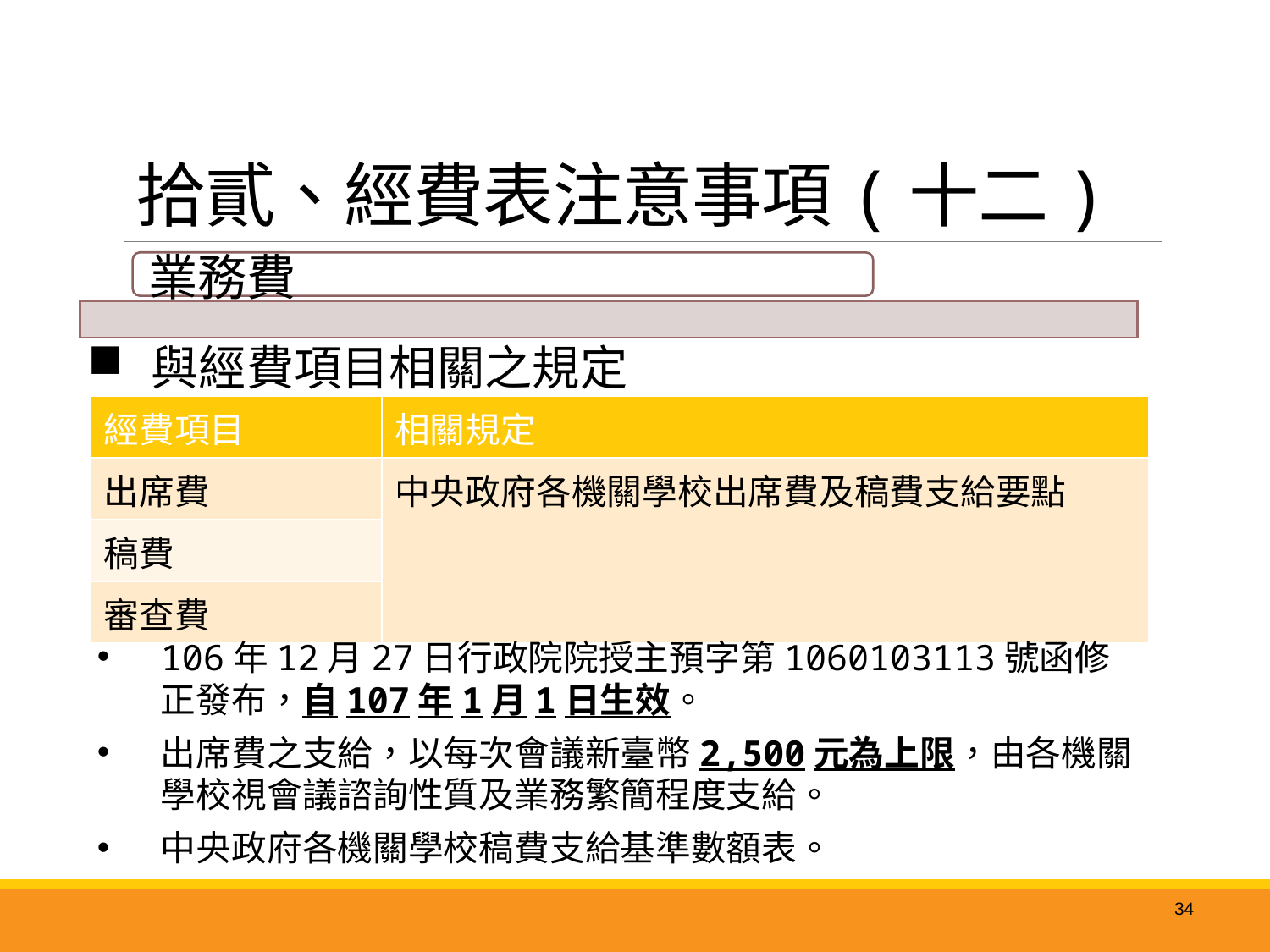

# 拾貳、經費表注意事項(十二)
業務費
與經費項目相關之規定
| 經費項目 | 相關規定 |
| --- | --- |
| 出席費 | 中央政府各機關學校出席費及稿費支給要點 |
| 稿費 |  |
| 審查費 |  |
106年12月27日行政院院授主預字第1060103113號函修正發布，自107年1月1日生效。
出席費之支給，以每次會議新臺幣2,500元為上限，由各機關學校視會議諮詢性質及業務繁簡程度支給。
中央政府各機關學校稿費支給基準數額表。
34